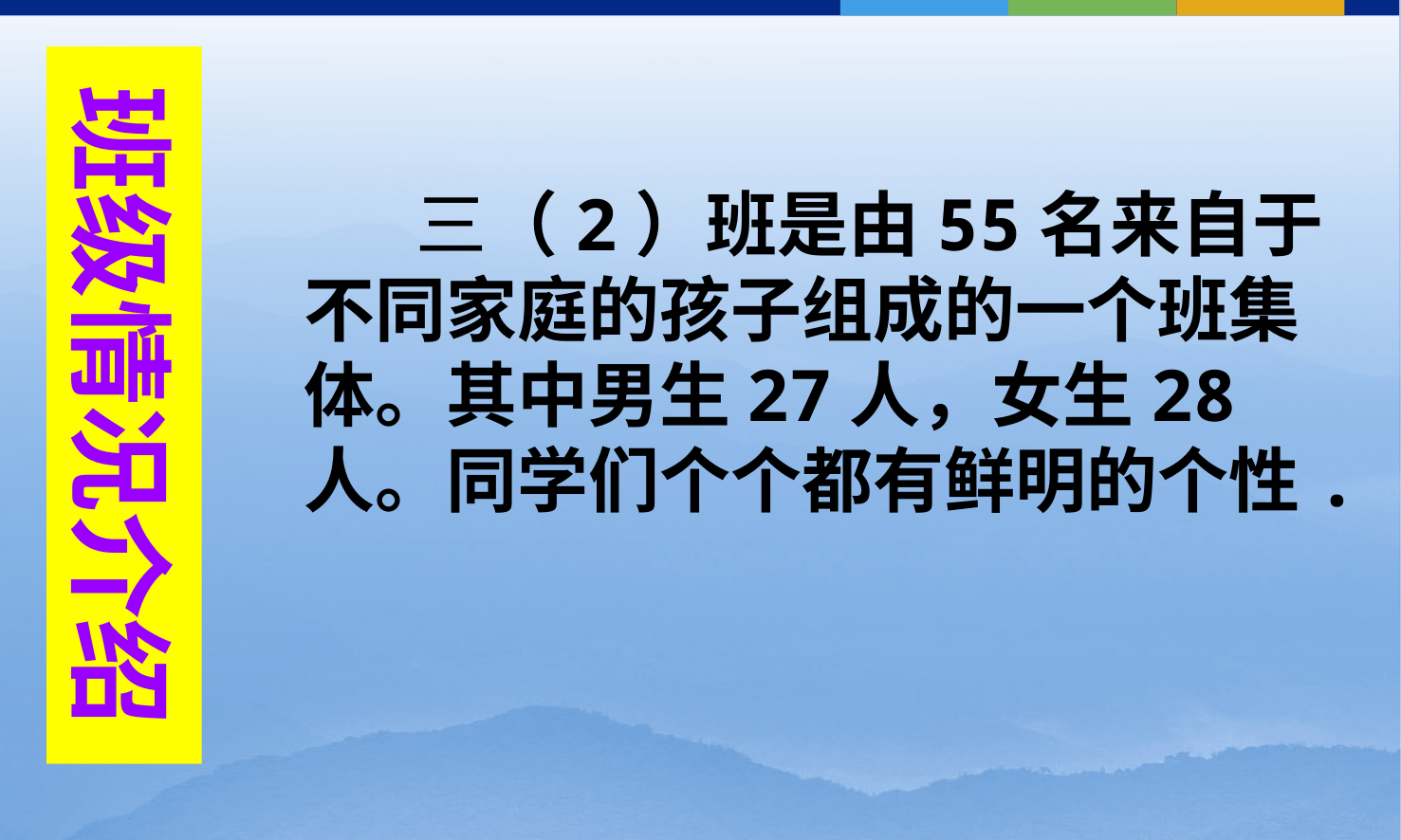

班级情况介绍
      三（2）班是由55名来自于不同家庭的孩子组成的一个班集体。其中男生27人，女生28人。同学们个个都有鲜明的个性.